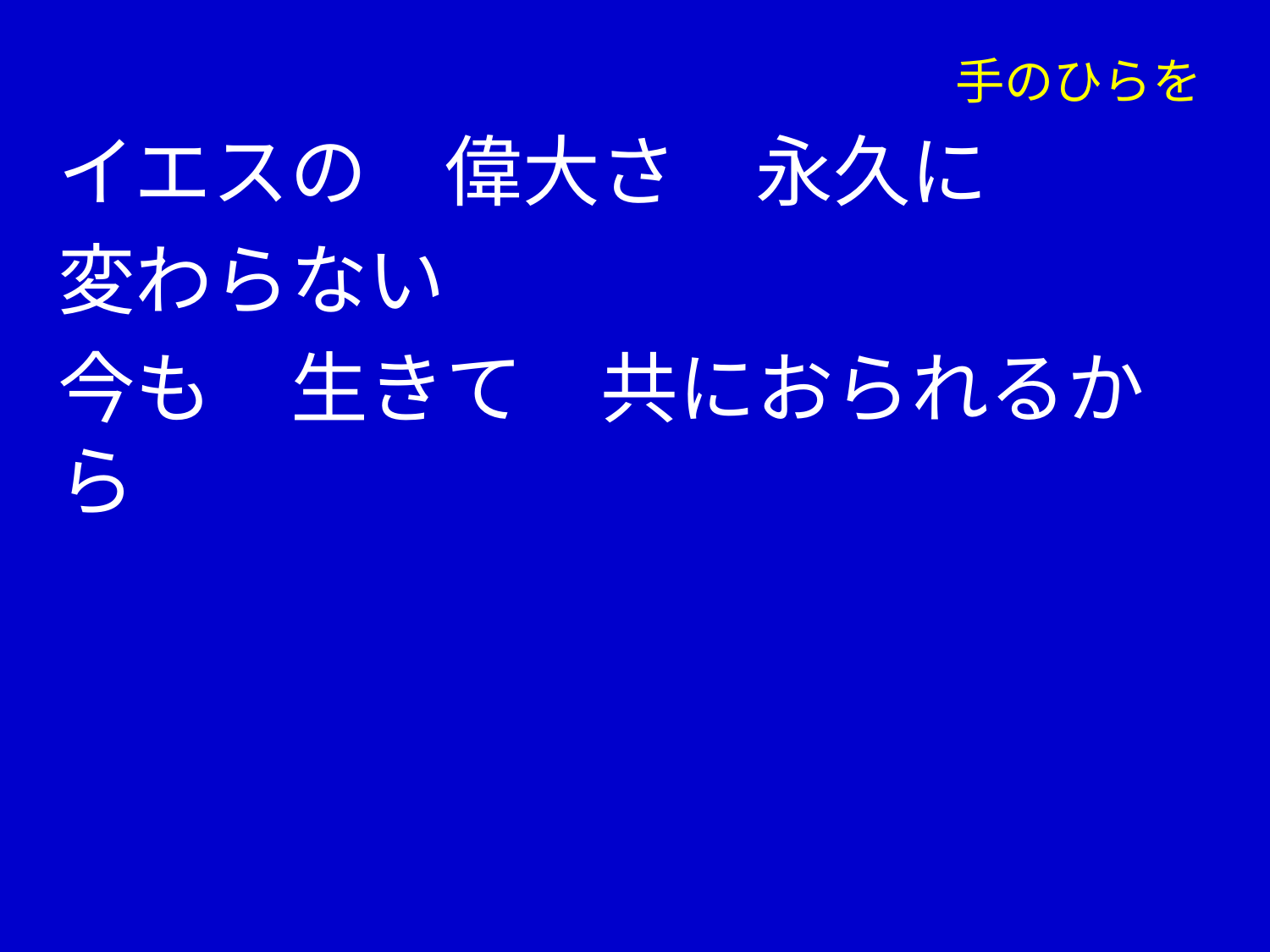

# 手のひらを
イエスの　偉大さ　永久に
変わらない
今も　生きて　共におられるから